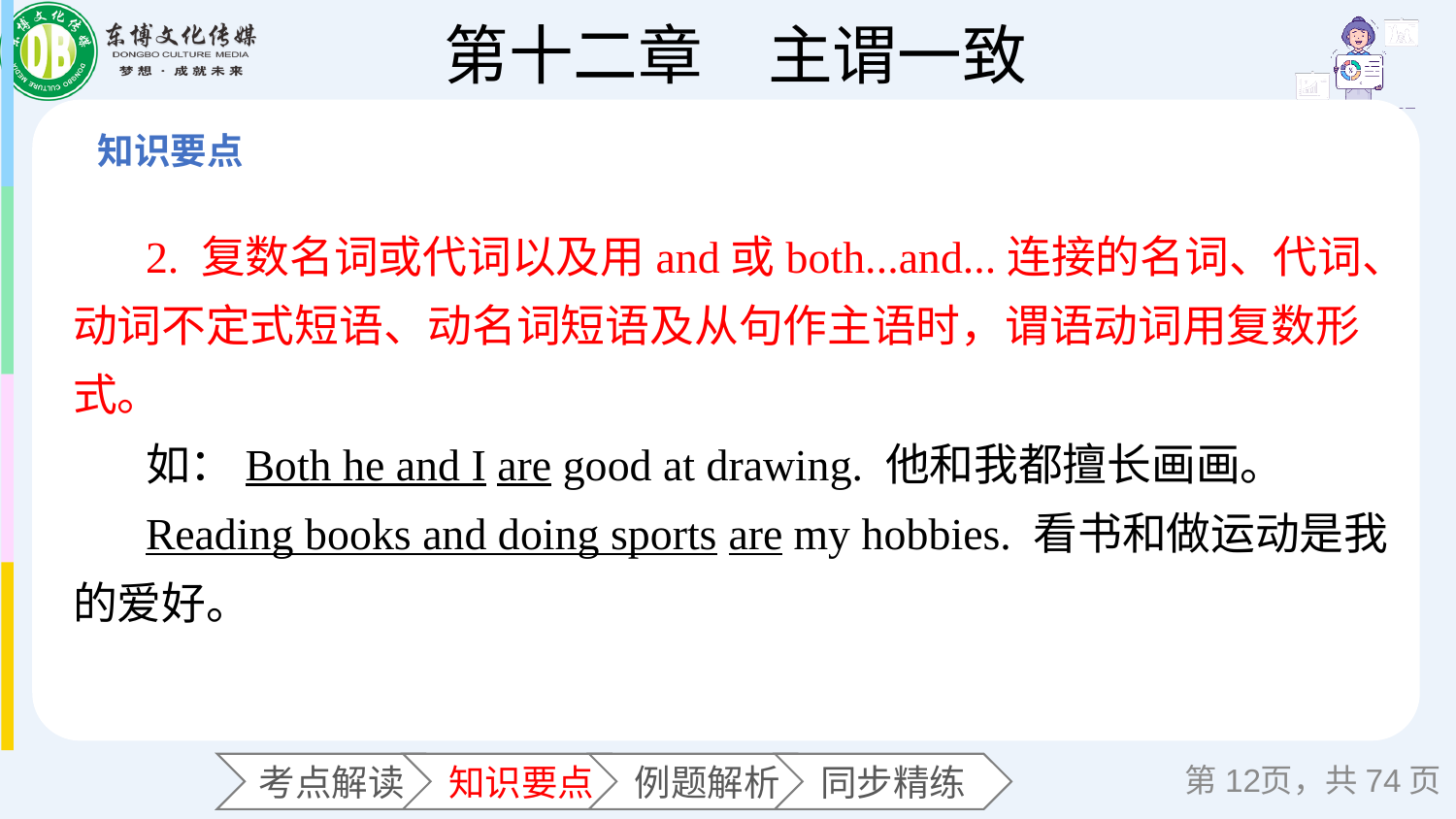

2. 复数名词或代词以及用and或both...and...连接的名词、代词、动词不定式短语、动名词短语及从句作主语时，谓语动词用复数形式。
如：Both he and I are good at drawing. 他和我都擅长画画。
Reading books and doing sports are my hobbies. 看书和做运动是我的爱好。
第12页，共74页